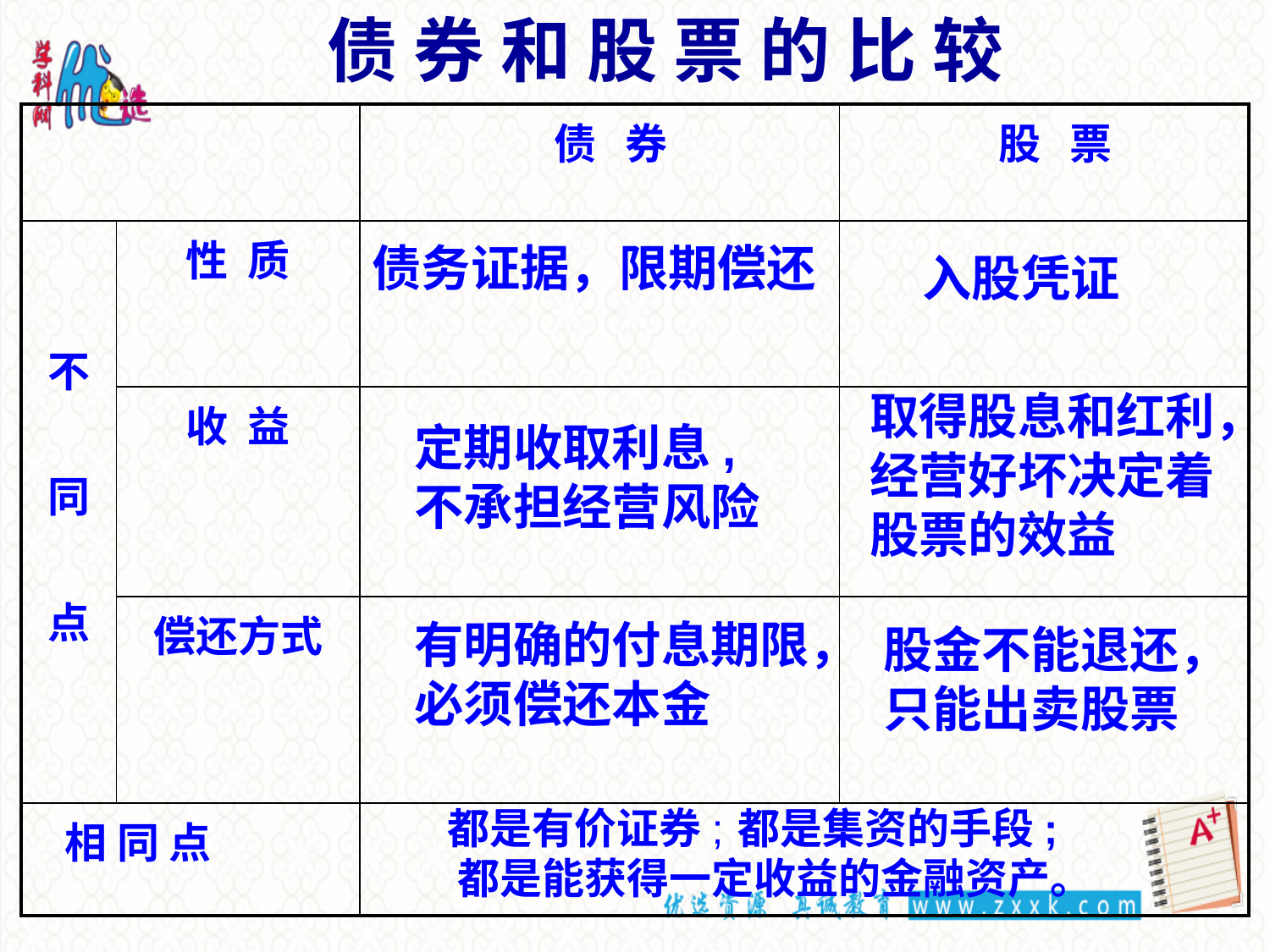

债 券 和 股 票 的 比 较
|  |  | 债 券 | 股 票 |
| --- | --- | --- | --- |
| 不 同 点 | 性 质 |  |  |
|  | 收 益 |  |  |
|  | 偿还方式 |  |  |
| 相 同 点 |  |  |  |
债务证据，限期偿还
入股凭证
取得股息和红利，经营好坏决定着股票的效益
定期收取利息,不承担经营风险
有明确的付息期限，必须偿还本金
股金不能退还，只能出卖股票
都是有价证券;
都是集资的手段;
都是能获得一定收益的金融资产。